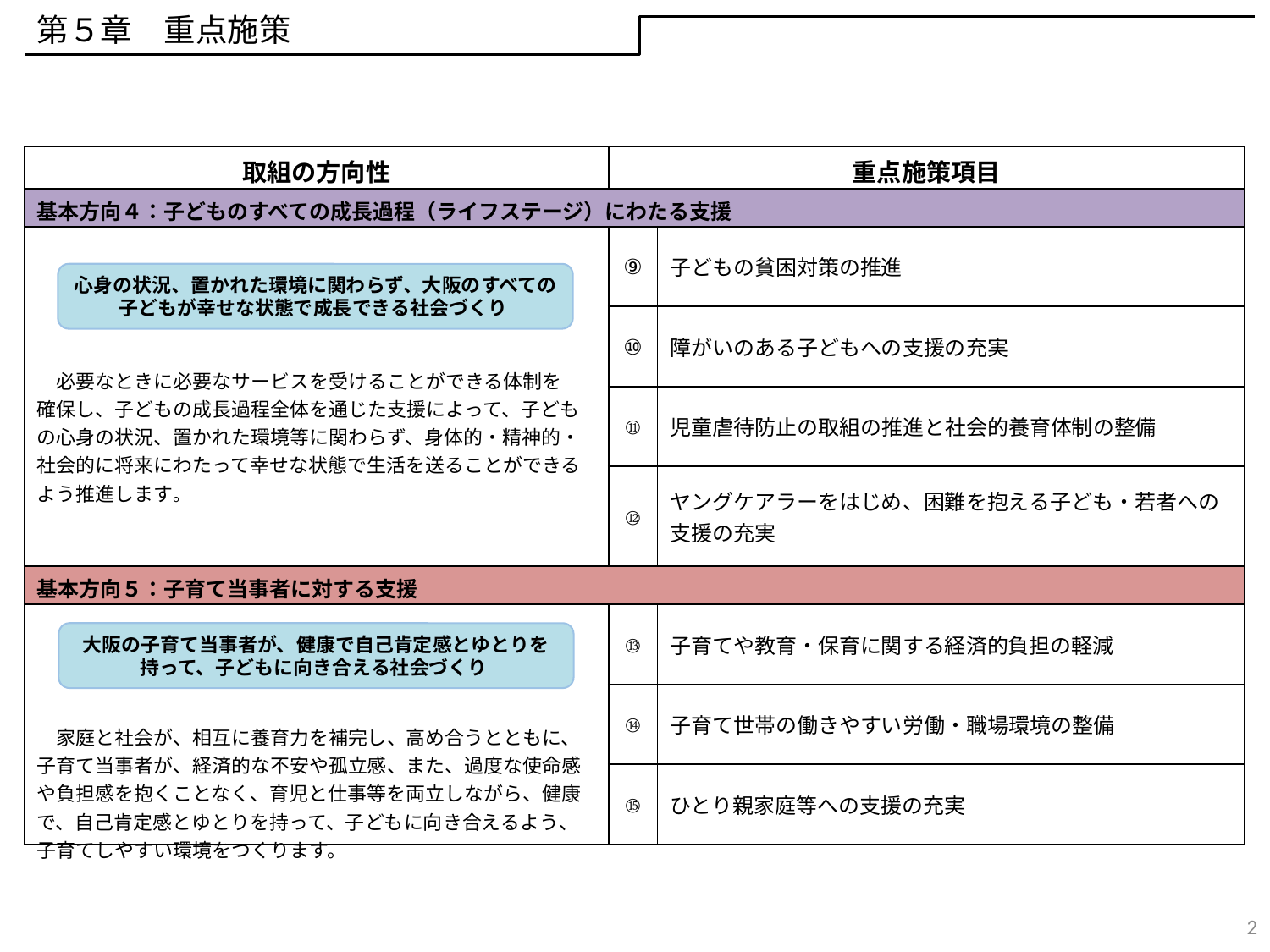

第５章　重点施策

| 取組の方向性 | 重点施策項目 |  |
| --- | --- | --- |
| 基本方向４：子どものすべての成長過程（ライフステージ）にわたる支援 |  |  |
| 必要なときに必要なサービスを受けることができる体制を 確保し、子どもの成長過程全体を通じた支援によって、子どもの心身の状況、置かれた環境等に関わらず、身体的・精神的・社会的に将来にわたって幸せな状態で生活を送ることができるよう推進します。 | ⑨ | 子どもの貧困対策の推進 |
|  | ⑩ | 障がいのある子どもへの支援の充実 |
|  | ⑪ | 児童虐待防止の取組の推進と社会的養育体制の整備 |
|  | ⑫ | ヤングケアラーをはじめ、困難を抱える子ども・若者への支援の充実 |
| 基本方向５：子育て当事者に対する支援 |  |  |
| 家庭と社会が、相互に養育力を補完し、高め合うとともに、子育て当事者が、経済的な不安や孤立感、また、過度な使命感や負担感を抱くことなく、育児と仕事等を両立しながら、健康で、自己肯定感とゆとりを持って、子どもに向き合えるよう、子育てしやすい環境をつくります。 | ⑬ | 子育てや教育・保育に関する経済的負担の軽減 |
|  | ⑭ | 子育て世帯の働きやすい労働・職場環境の整備 |
|  | ⑮ | ひとり親家庭等への支援の充実 |
心身の状況、置かれた環境に関わらず、大阪のすべての
子どもが幸せな状態で成長できる社会づくり
大阪の子育て当事者が、健康で自己肯定感とゆとりを
持って、子どもに向き合える社会づくり
2